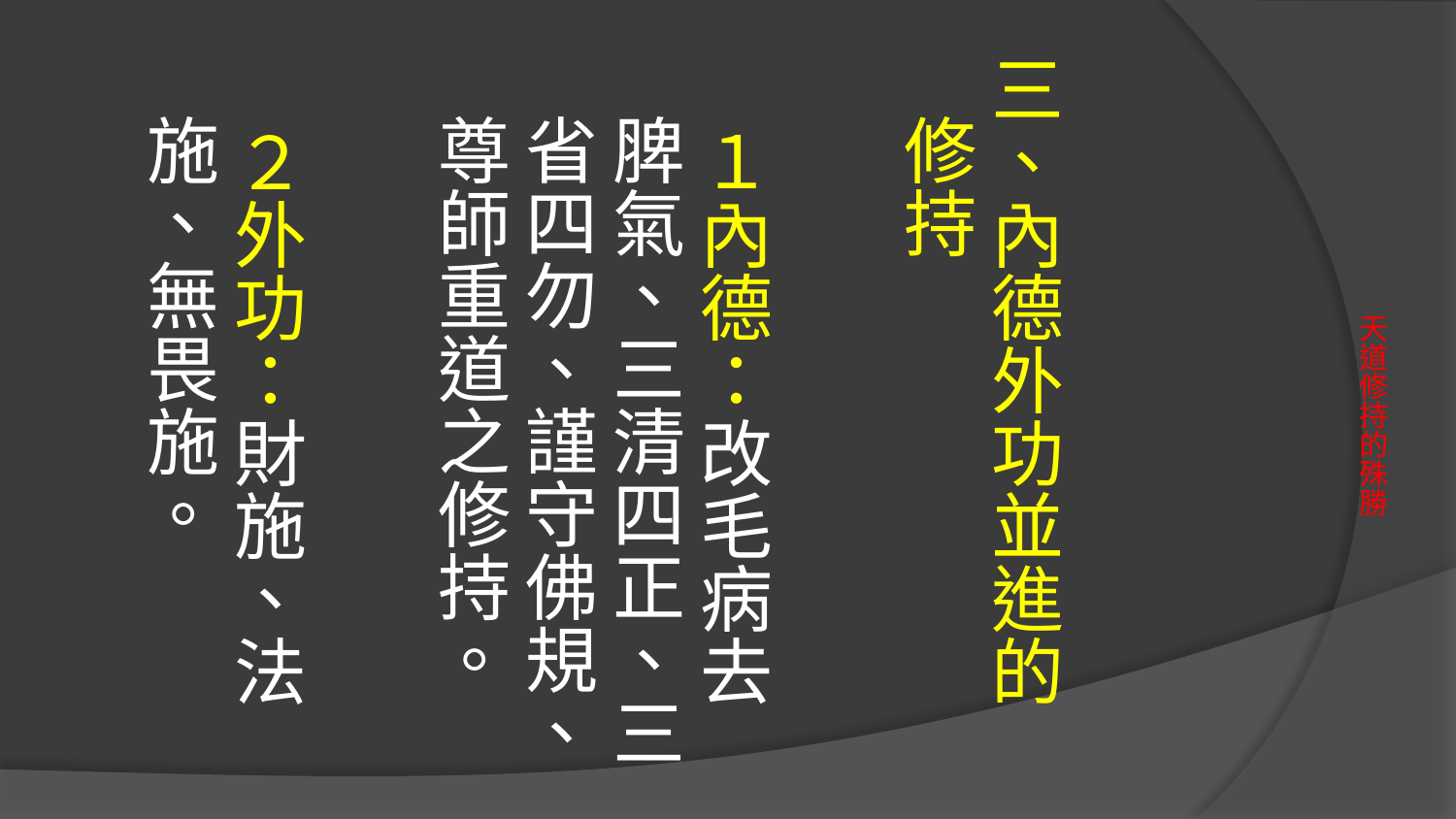

三、內德外功並進的修持

　１內德：改毛病去脾氣、三清四正、三省四勿、謹守佛規、尊師重道之修持。

　２外功：財施、法施、無畏施。

# 天道修持的殊勝